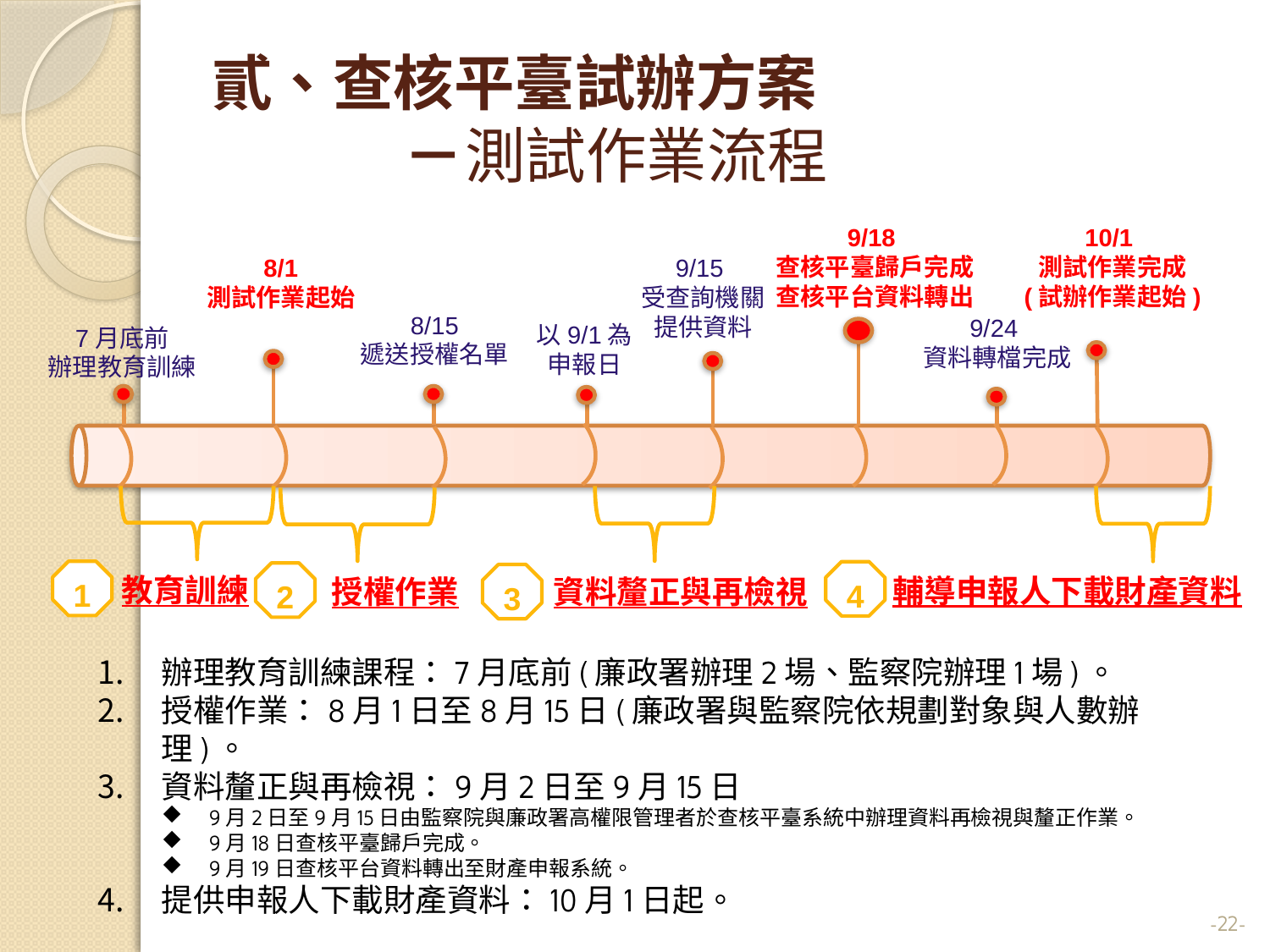

# 貳、查核平臺試辦方案 －測試作業流程
9/18
查核平臺歸戶完成
查核平台資料轉出
10/1
測試作業完成
(試辦作業起始)
8/1
測試作業起始
9/15
受查詢機關提供資料
8/15
遞送授權名單
9/24
資料轉檔完成
以9/1為
申報日
7月底前
辦理教育訓練

1
4
2
教育訓練
3
輔導申報人下載財產資料
授權作業
資料釐正與再檢視
辦理教育訓練課程：7月底前(廉政署辦理2場、監察院辦理1場)。
授權作業：8月1日至8月15日(廉政署與監察院依規劃對象與人數辦理)。
資料釐正與再檢視：9月2日至9月15日
9月2日至9月15日由監察院與廉政署高權限管理者於查核平臺系統中辦理資料再檢視與釐正作業。
9月18日查核平臺歸戶完成。
9月19日查核平台資料轉出至財產申報系統。
提供申報人下載財產資料：10月1日起。
-22-